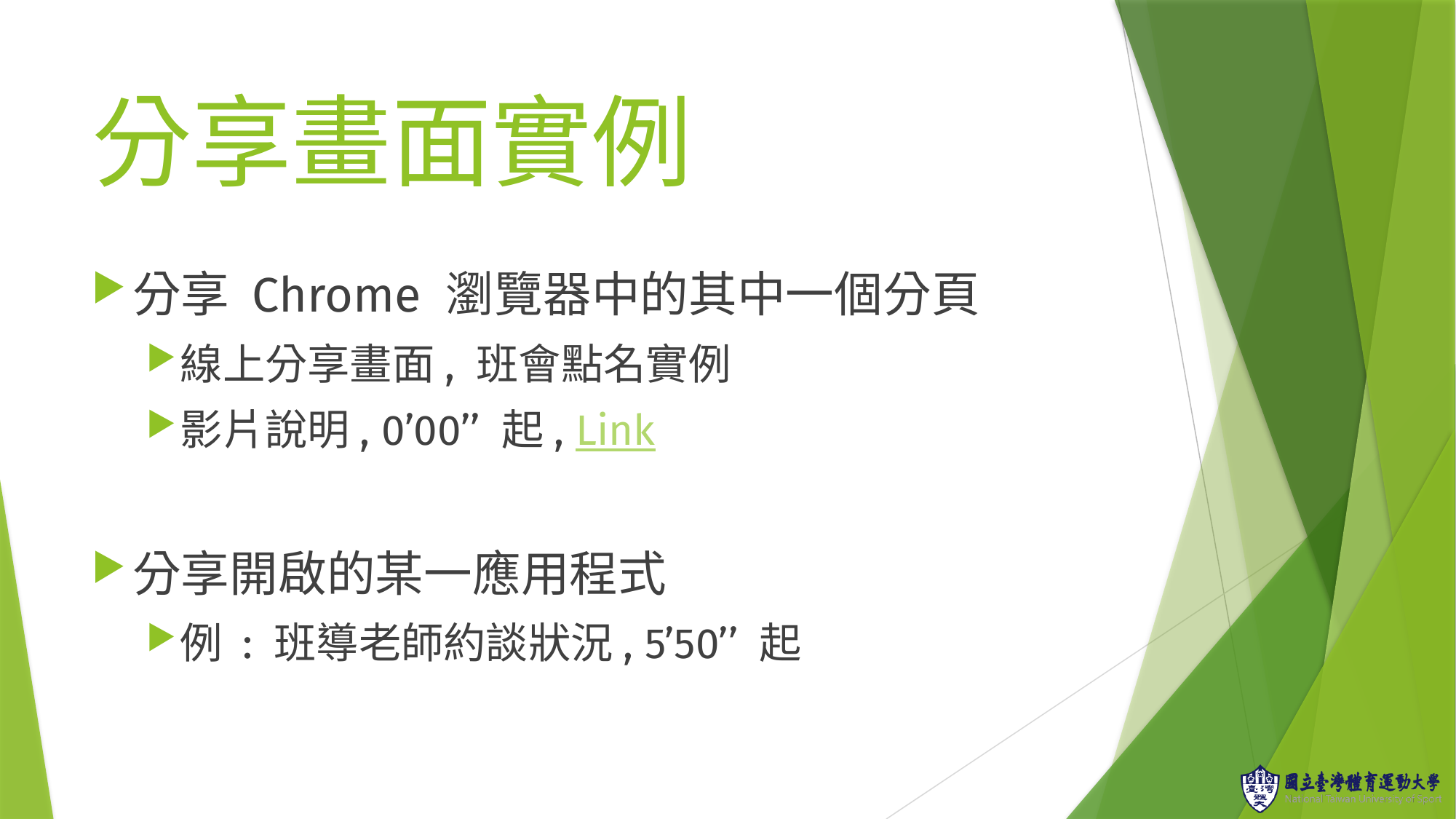

# 分享畫面實例
分享 Chrome 瀏覽器中的其中一個分頁
線上分享畫面, 班會點名實例
影片說明, 0’00’’ 起, Link

分享開啟的某一應用程式
例 : 班導老師約談狀況, 5’50’’ 起